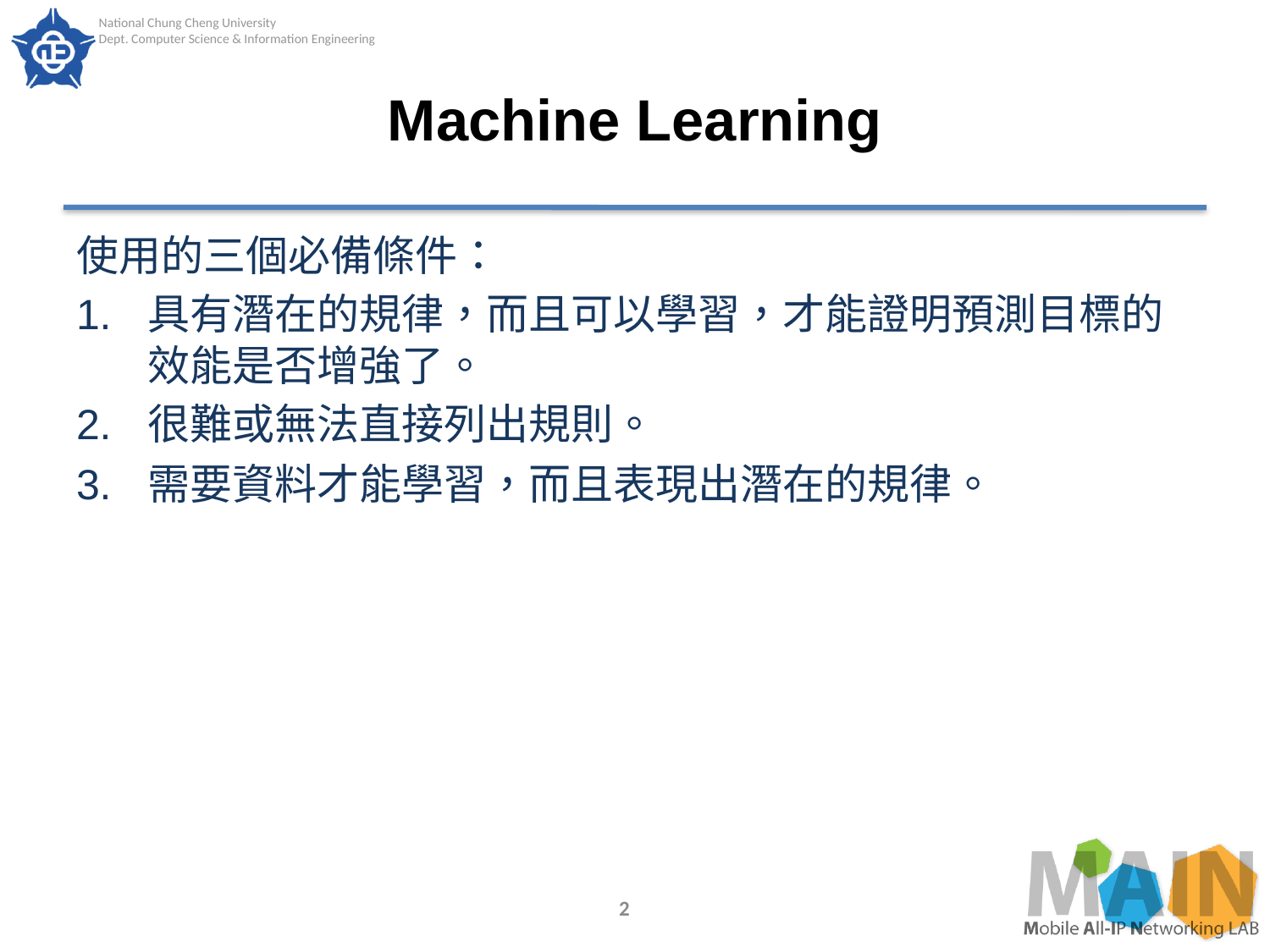

# Machine Learning
使用的三個必備條件：
具有潛在的規律，而且可以學習，才能證明預測目標的效能是否增強了。
很難或無法直接列出規則。
需要資料才能學習，而且表現出潛在的規律。
2